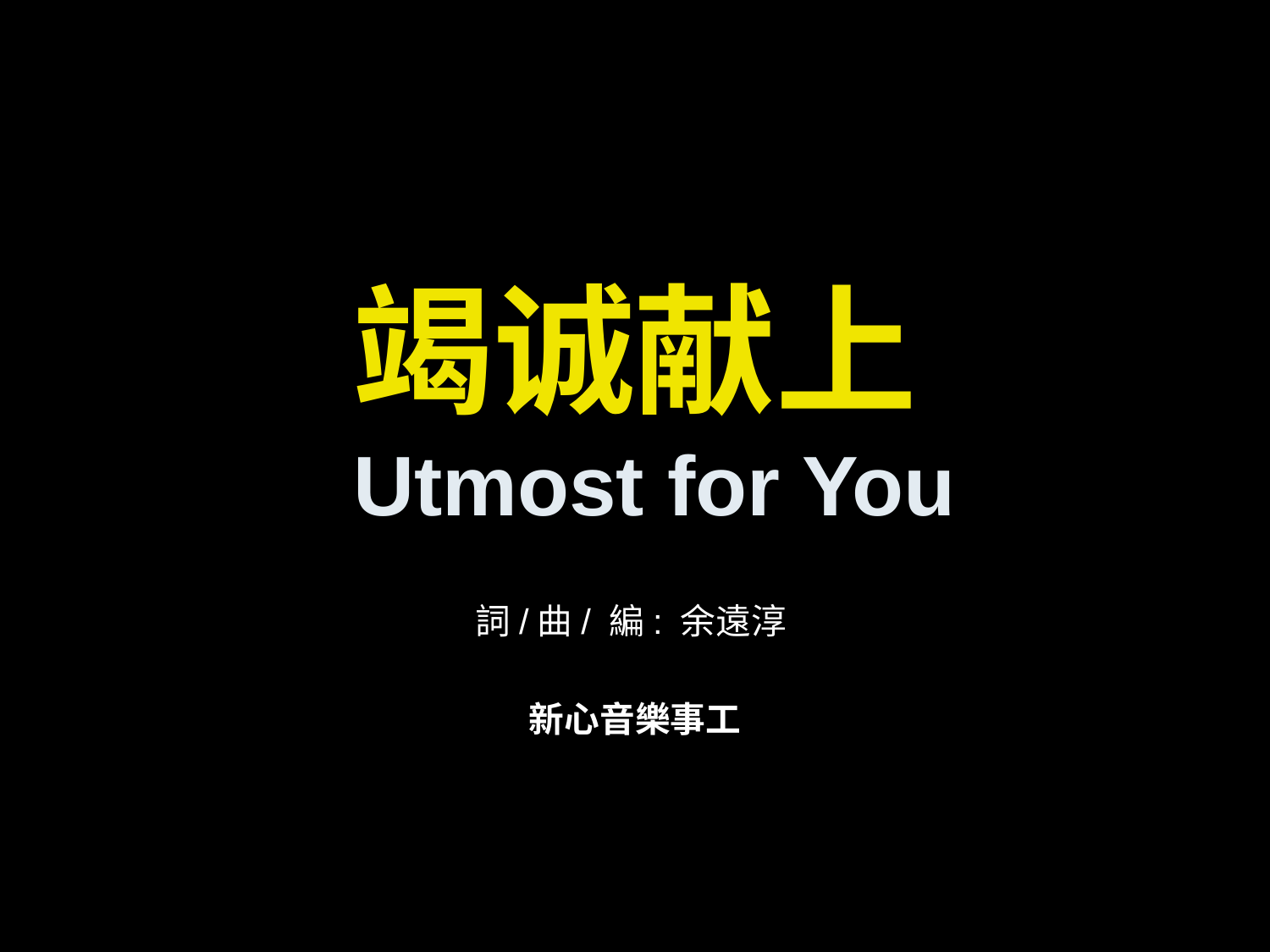

# 竭诚献上 Utmost for You
詞/曲/ 編: 余遠淳

新心音樂事工